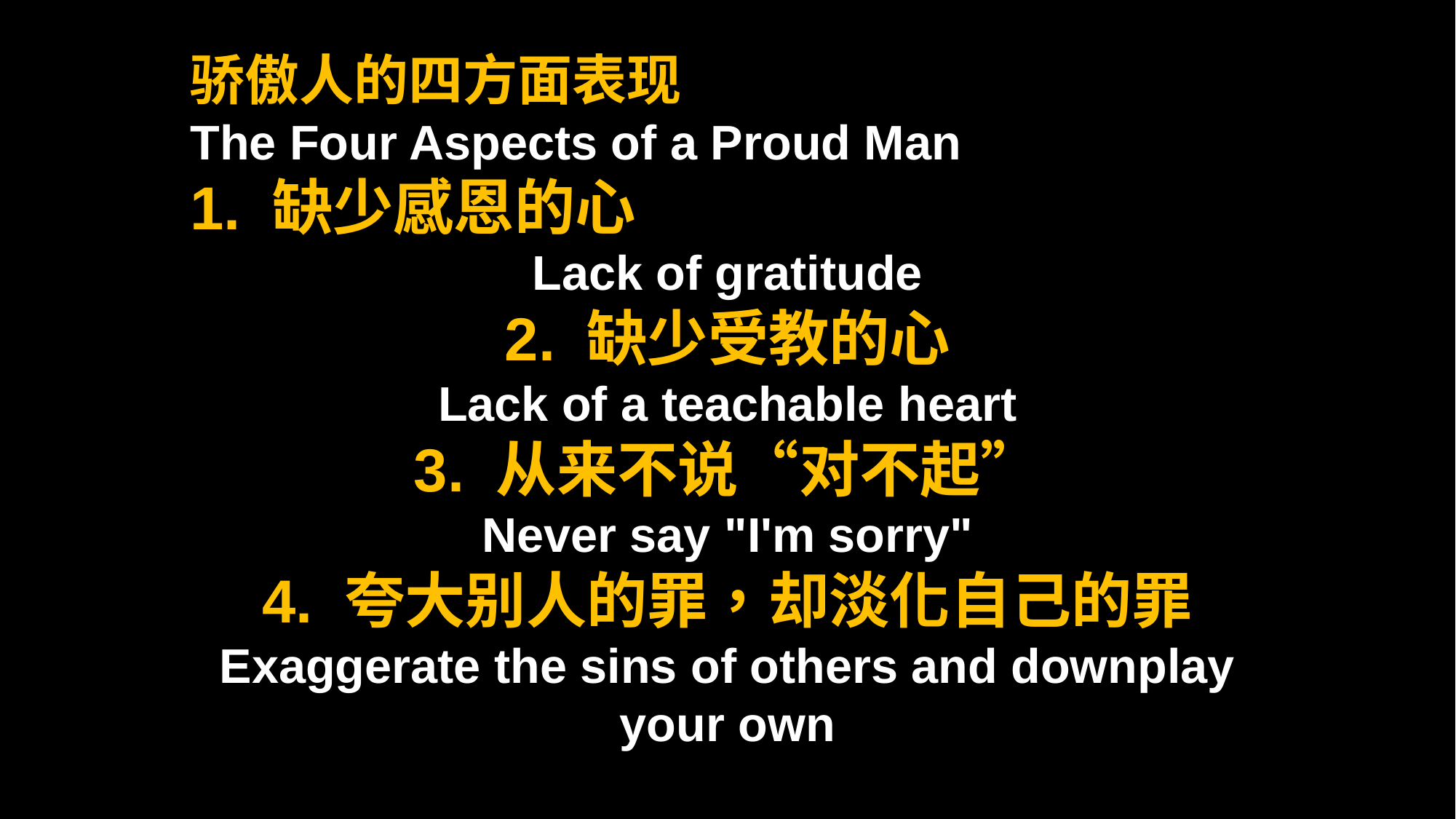

骄傲人的四方面表现
The Four Aspects of a Proud Man
1. 缺少感恩的心
Lack of gratitude
2. 缺少受教的心
Lack of a teachable heart
3. 从来不说“对不起”
Never say "I'm sorry"
4. 夸大别人的罪，却淡化自己的罪
Exaggerate the sins of others and downplay your own